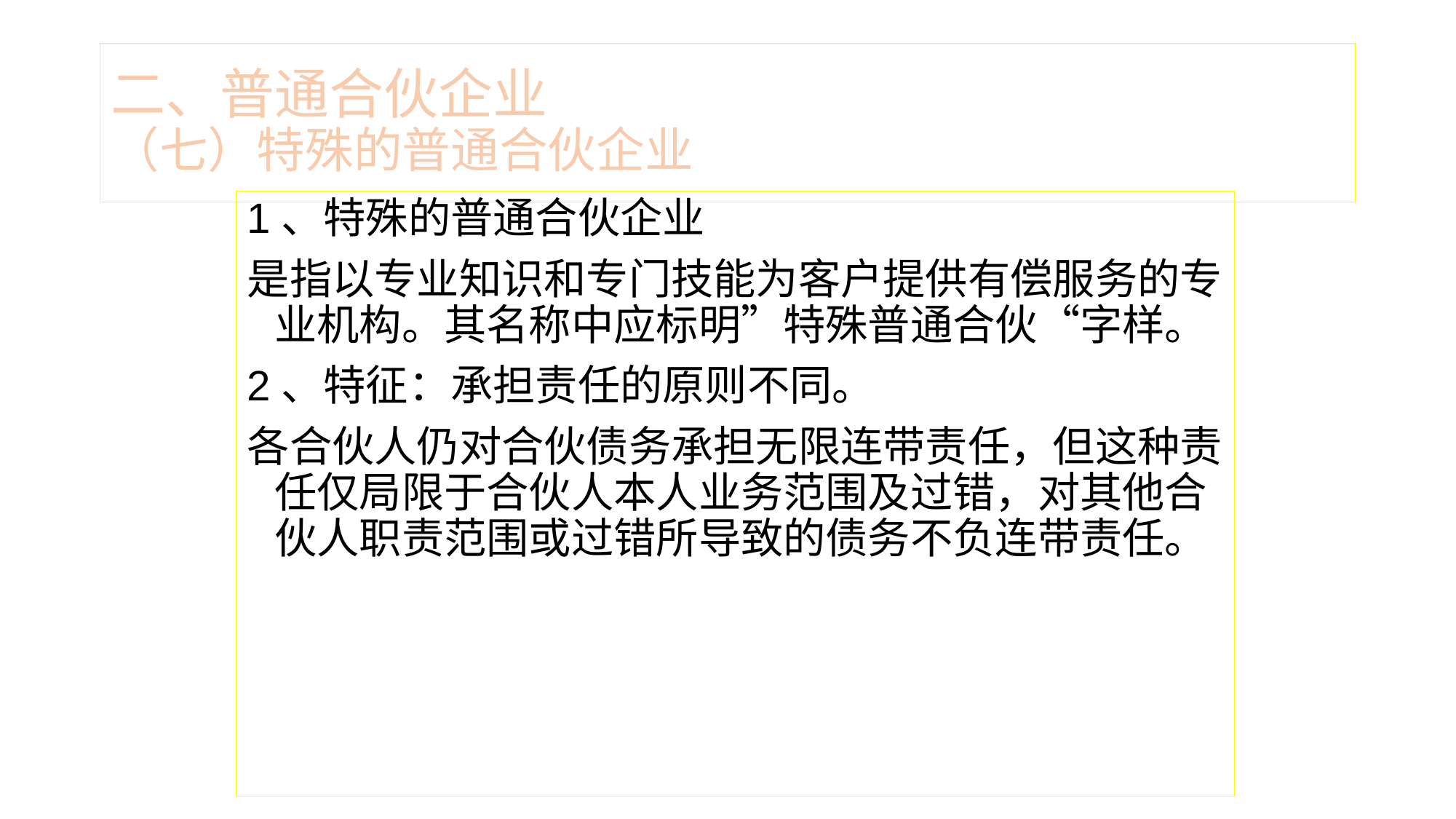

# 二、普通合伙企业 （七）特殊的普通合伙企业
1、特殊的普通合伙企业
是指以专业知识和专门技能为客户提供有偿服务的专业机构。其名称中应标明”特殊普通合伙“字样。
2、特征：承担责任的原则不同。
各合伙人仍对合伙债务承担无限连带责任，但这种责任仅局限于合伙人本人业务范围及过错，对其他合伙人职责范围或过错所导致的债务不负连带责任。